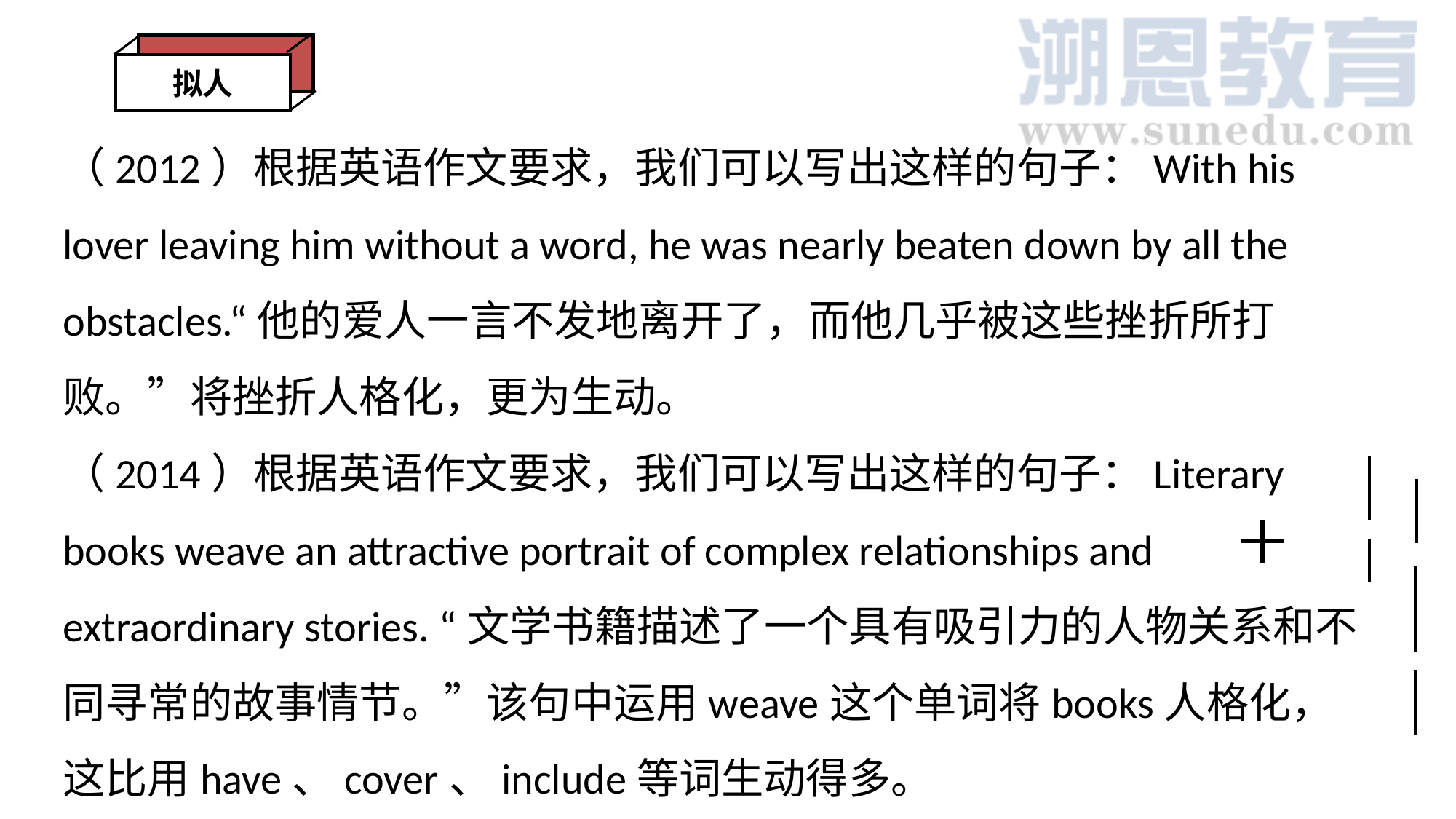

拟人
（2012）根据英语作文要求，我们可以写出这样的句子：With his lover leaving him without a word, he was nearly beaten down by all the obstacles.“他的爱人一言不发地离开了，而他几乎被这些挫折所打败。”将挫折人格化，更为生动。
（2014）根据英语作文要求，我们可以写出这样的句子：Literary books weave an attractive portrait of complex relationships and extraordinary stories. “文学书籍描述了一个具有吸引力的人物关系和不同寻常的故事情节。”该句中运用weave这个单词将books人格化，这比用have、cover、include等词生动得多。